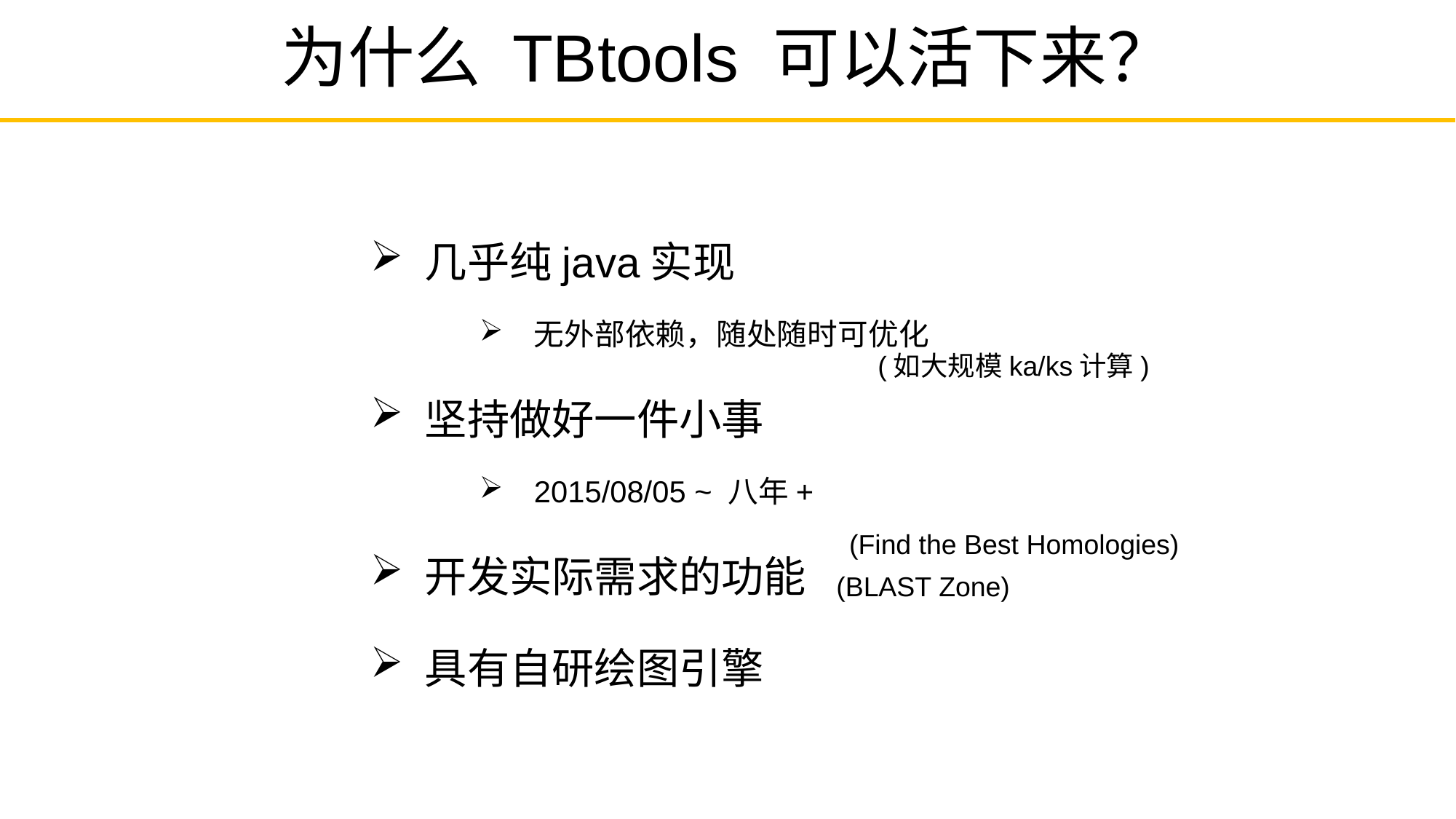

# 为什么 TBtools 可以活下来？
几乎纯java实现
无外部依赖，随处随时可优化
坚持做好一件小事
2015/08/05 ~ 八年+
开发实际需求的功能
具有自研绘图引擎
(如大规模ka/ks计算)
(Find the Best Homologies)
(BLAST Zone)